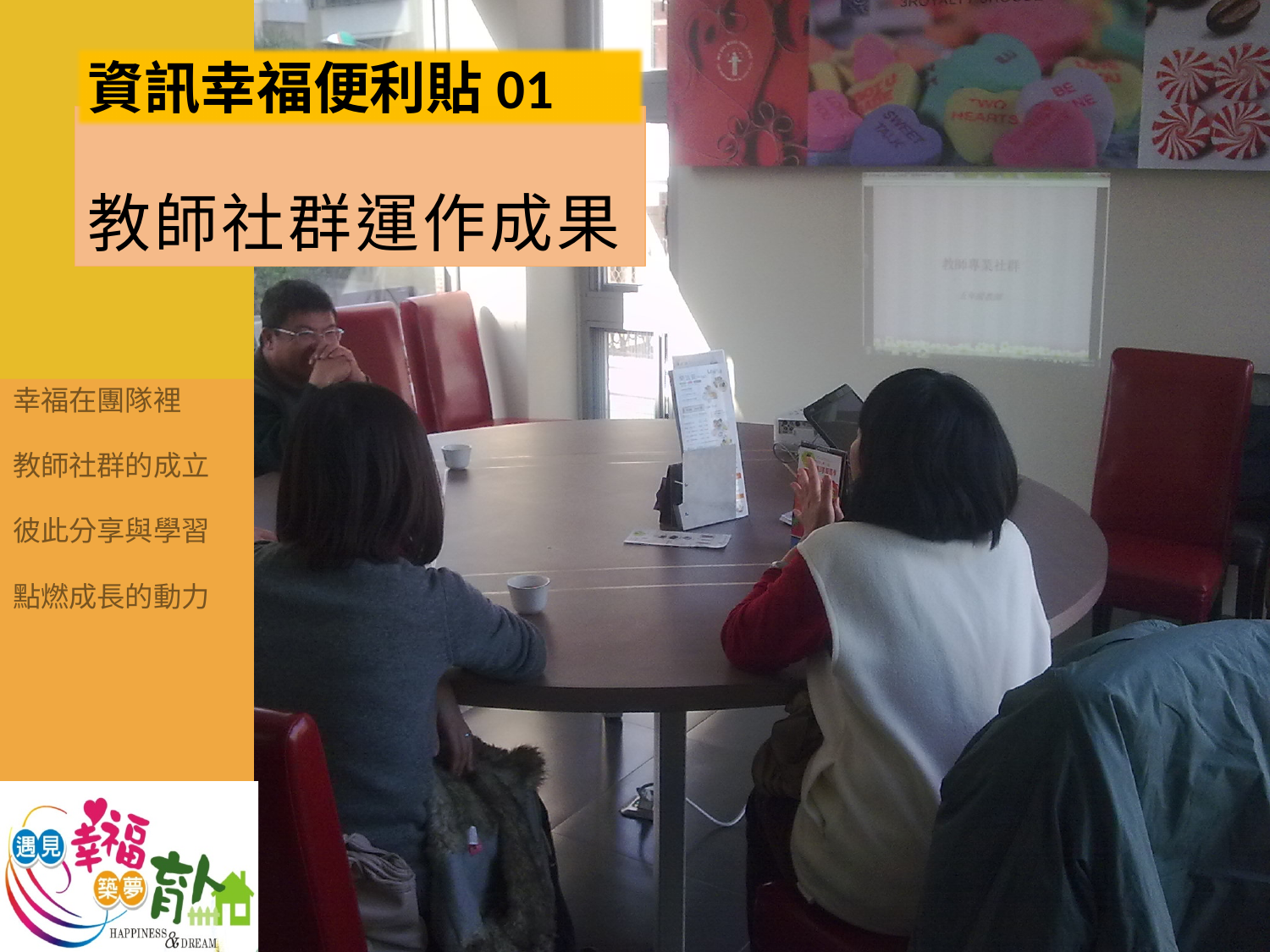

資訊幸福便利貼01
# 教師社群運作成果
幸福在團隊裡
教師社群的成立
彼此分享與學習
點燃成長的動力